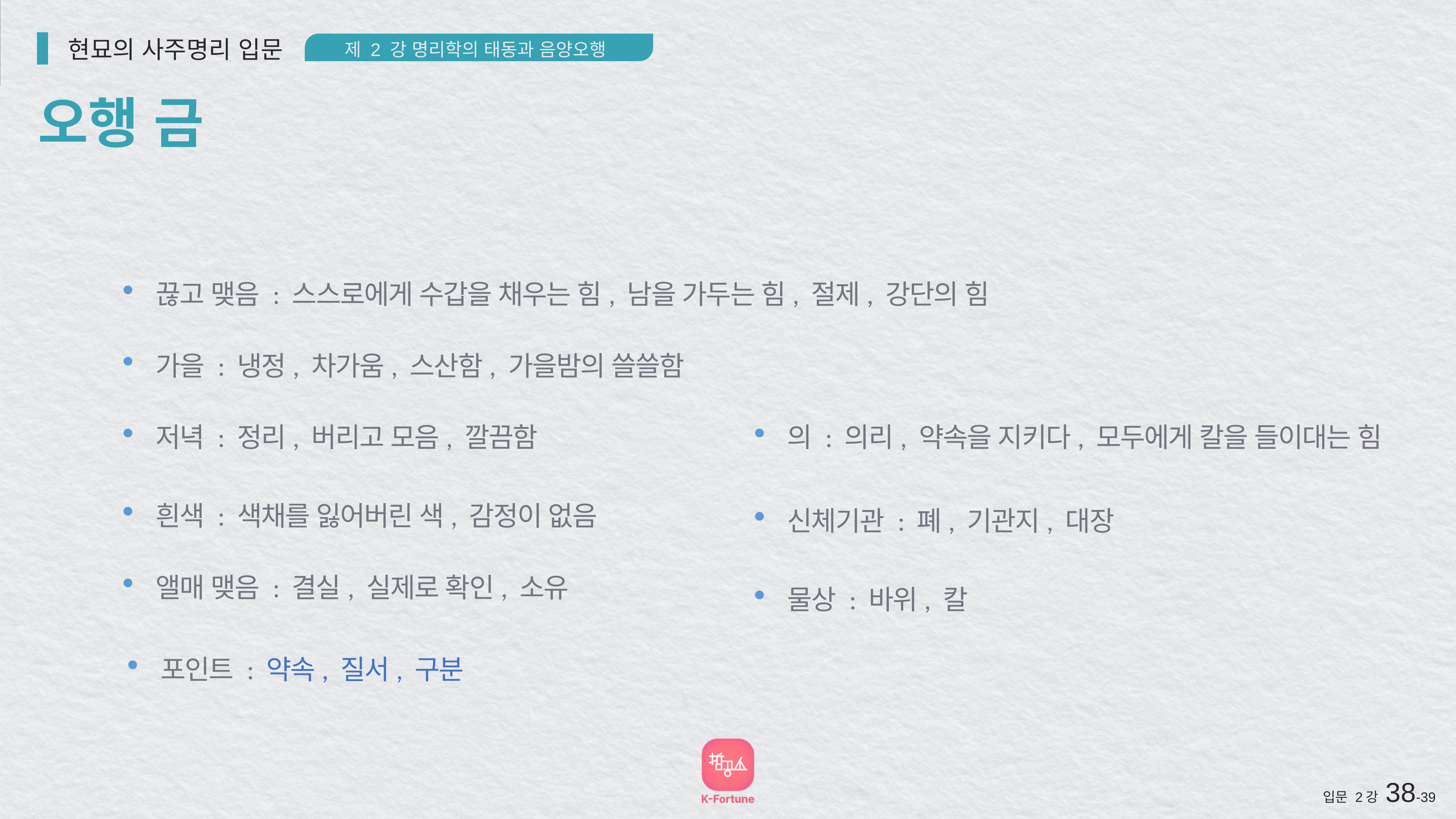

현묘의 사주명리 입문

제 2 강 명리학의 태동과 음양오행
오행 금
끊고 맺음 : 스스로에게 수갑을 채우는 힘, 남을 가두는 힘, 절제, 강단의 힘
가을 : 냉정, 차가움, 스산함, 가을밤의 쓸쓸함
저녁 : 정리, 버리고 모음, 깔끔함
의 : 의리, 약속을 지키다, 모두에게 칼을 들이대는 힘
흰색 : 색채를 잃어버린 색, 감정이 없음
신체기관 : 폐, 기관지, 대장
앨매 맺음 : 결실, 실제로 확인, 소유
물상 : 바위, 칼
포인트 : 약속, 질서, 구분